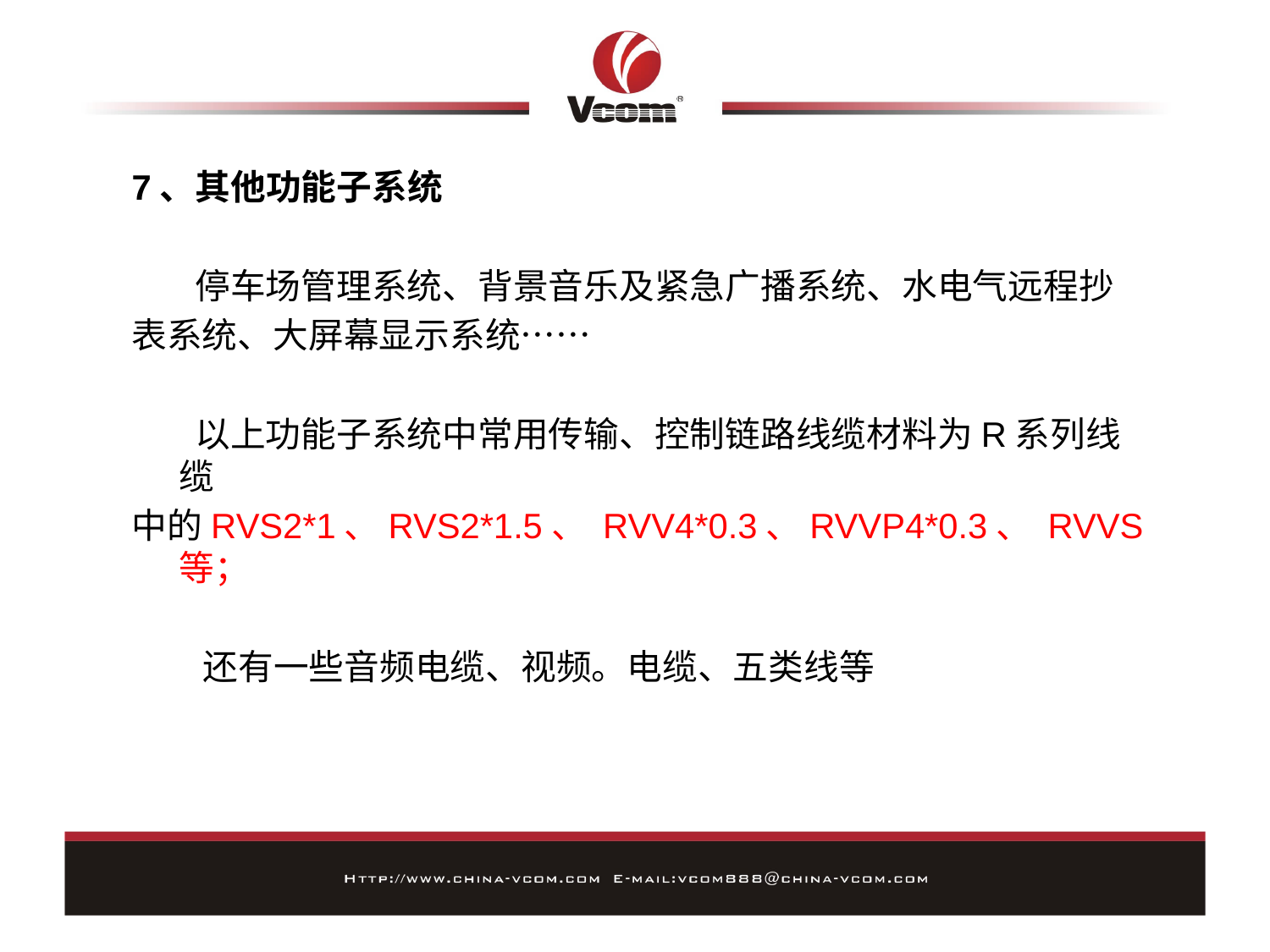

7、其他功能子系统

       停车场管理系统、背景音乐及紧急广播系统、水电气远程抄
表系统、大屏幕显示系统……

       以上功能子系统中常用传输、控制链路线缆材料为R系列线缆
中的RVS2*1、RVS2*1.5、 RVV4*0.3、RVVP4*0.3、 RVVS等；

        还有一些音频电缆、视频。电缆、五类线等